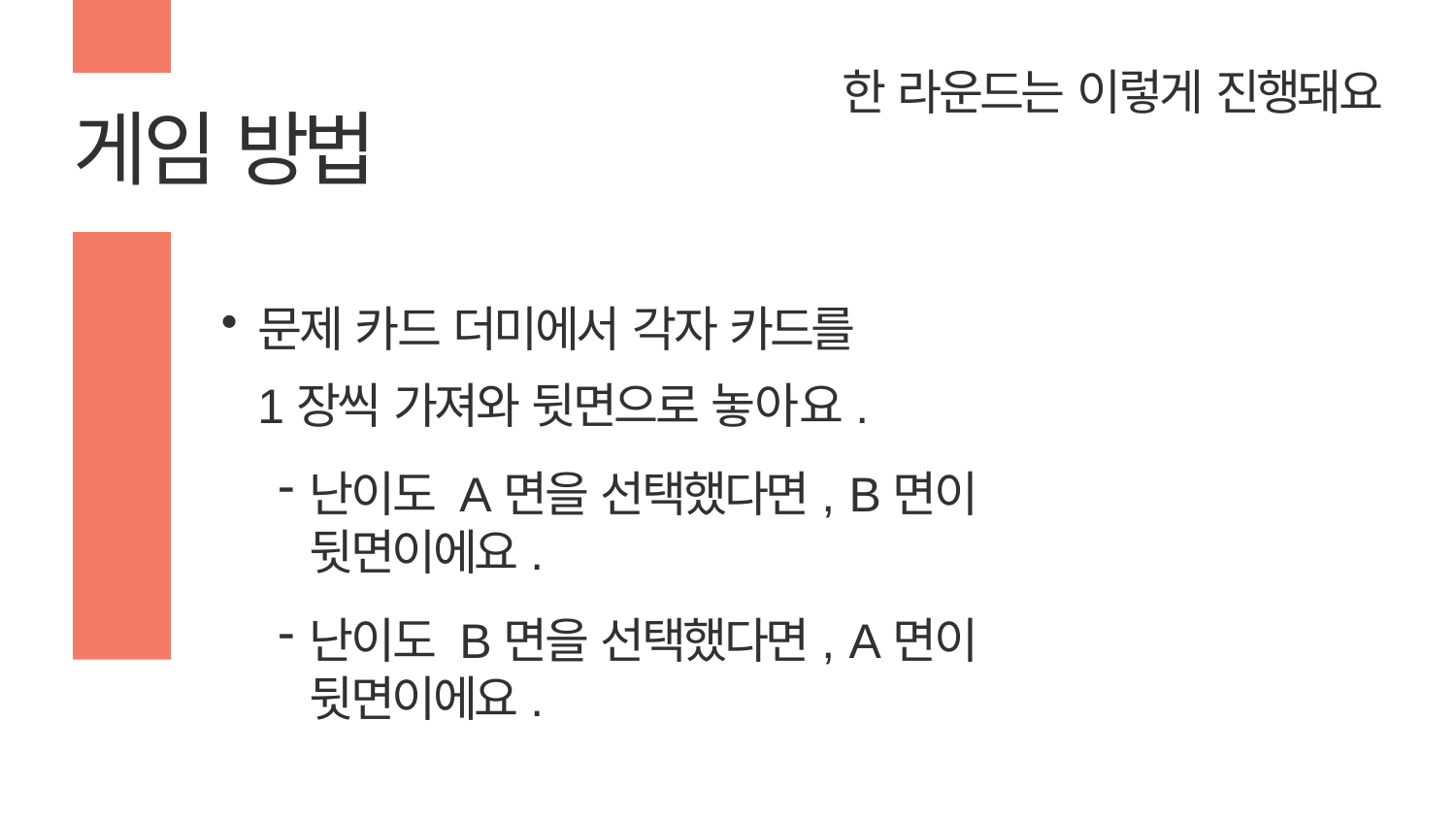

# 한 라운드는 이렇게 진행돼요
게임 방법

문제 카드 더미에서 각자 카드를
1장씩 가져와 뒷면으로 놓아요.
난이도 A면을 선택했다면, B면이 뒷면이에요.
난이도 B면을 선택했다면, A면이 뒷면이에요.